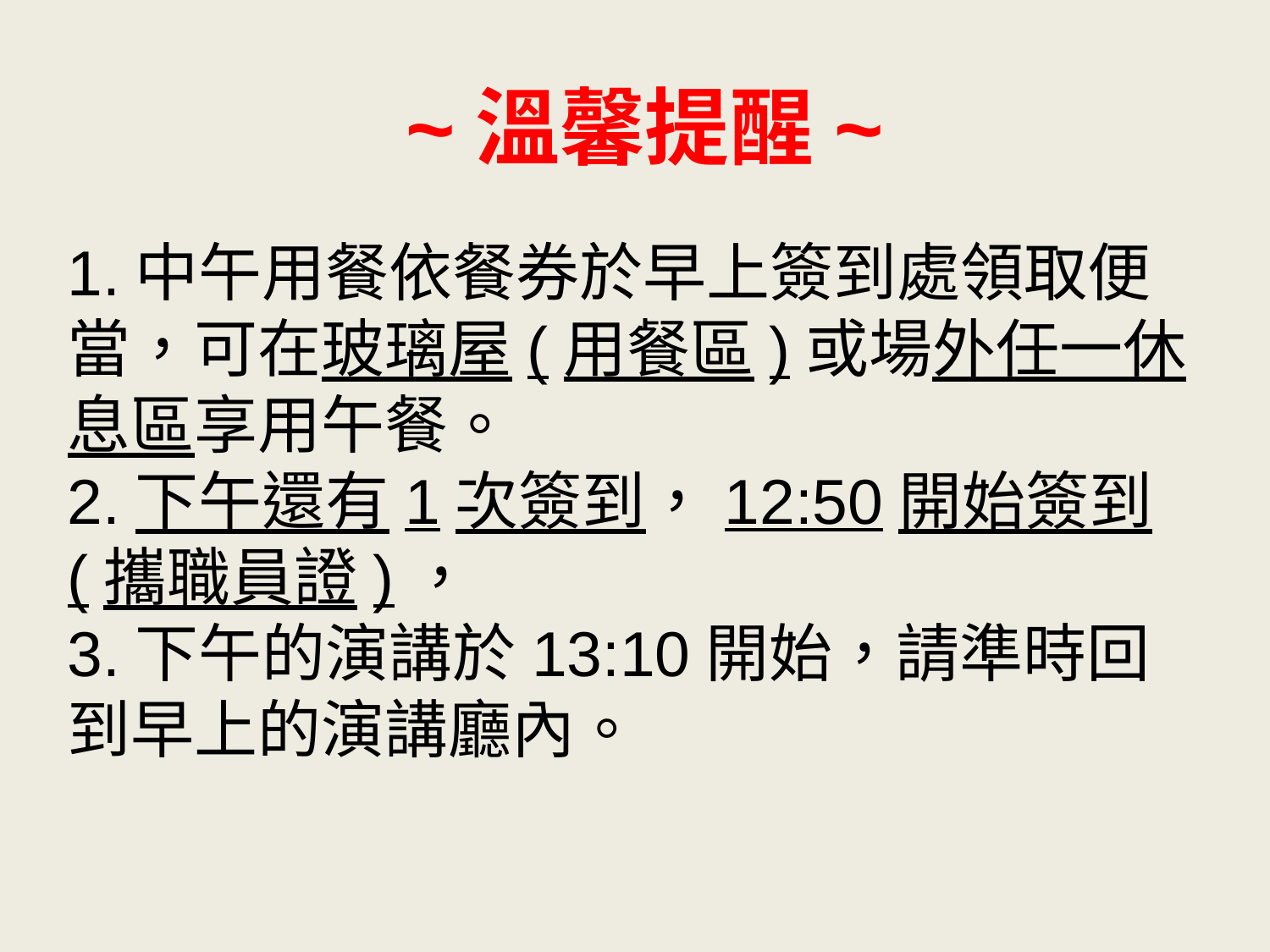

~溫馨提醒~
1.中午用餐依餐券於早上簽到處領取便當，可在玻璃屋(用餐區)或場外任一休息區享用午餐。
2.下午還有1次簽到，12:50開始簽到(攜職員證)，
3.下午的演講於13:10開始，請準時回到早上的演講廳內。